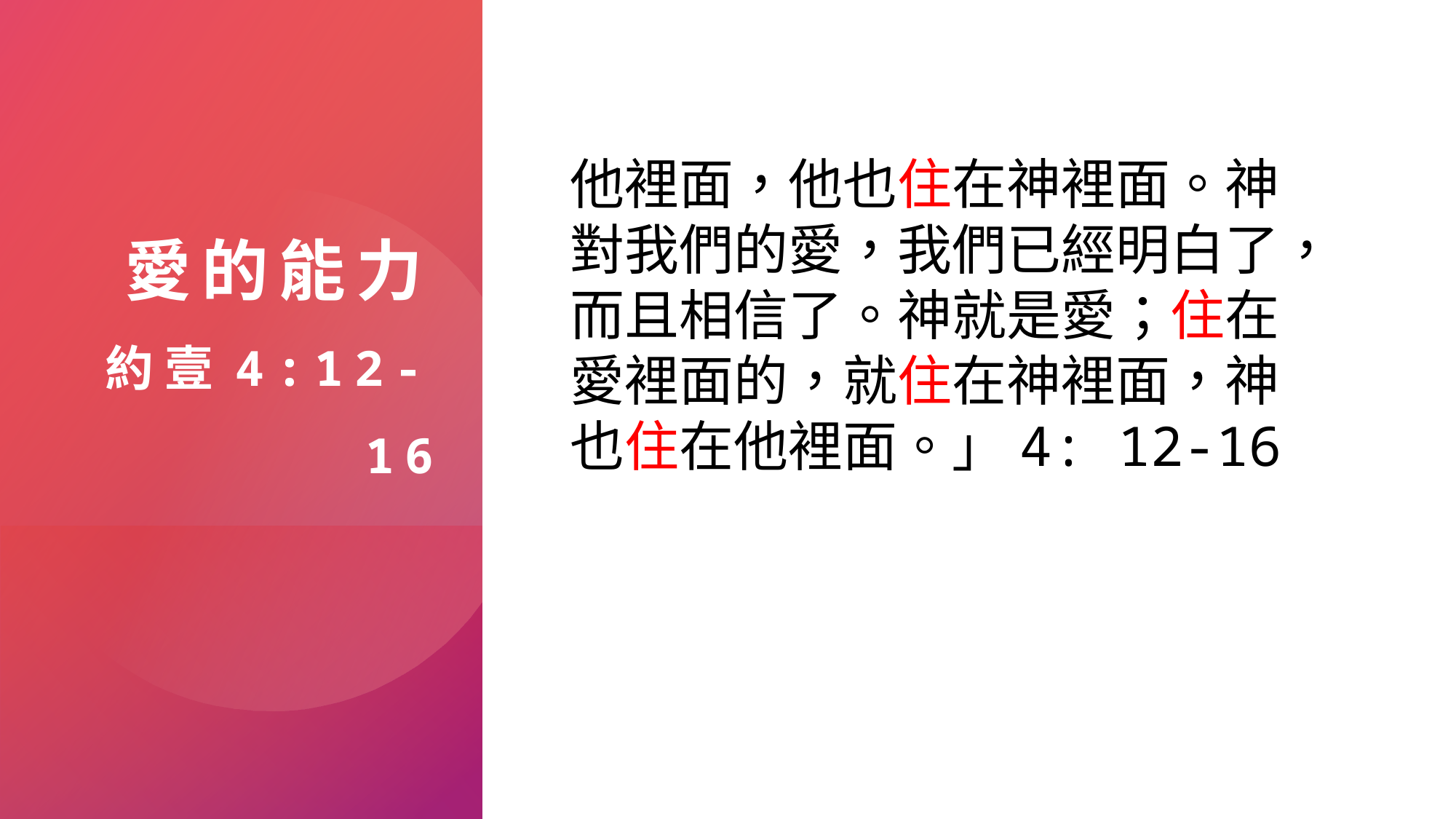

他裡面，他也住在神裡面。神對我們的愛，我們已經明白了，而且相信了。神就是愛；住在愛裡面的，就住在神裡面，神也住在他裡面。」4: 12-16

# 愛的能力 約壹4:12-16